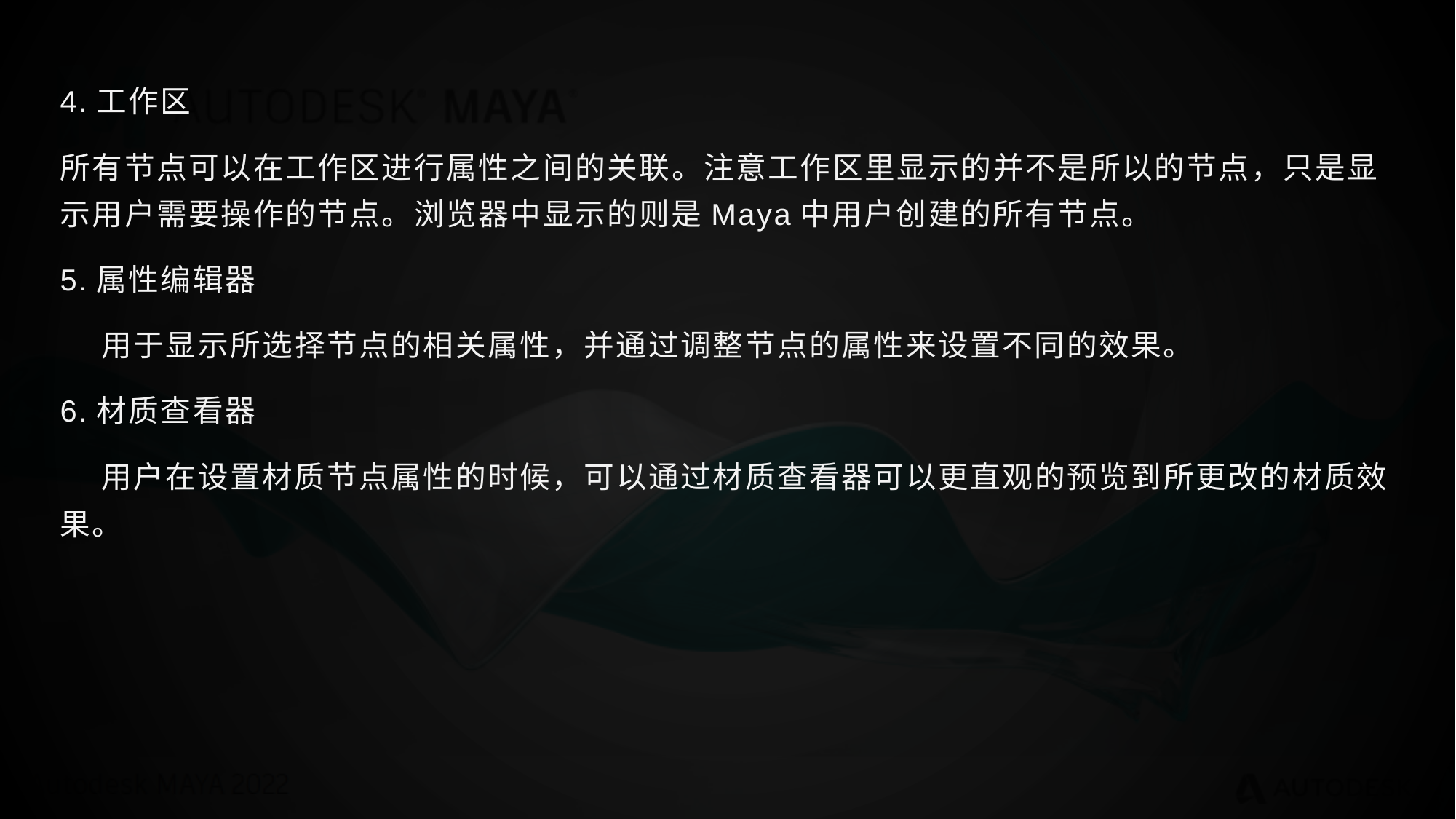

4.工作区
所有节点可以在工作区进行属性之间的关联。注意工作区里显示的并不是所以的节点，只是显示用户需要操作的节点。浏览器中显示的则是Maya中用户创建的所有节点。
5.属性编辑器
    用于显示所选择节点的相关属性，并通过调整节点的属性来设置不同的效果。
6.材质查看器
    用户在设置材质节点属性的时候，可以通过材质查看器可以更直观的预览到所更改的材质效果。